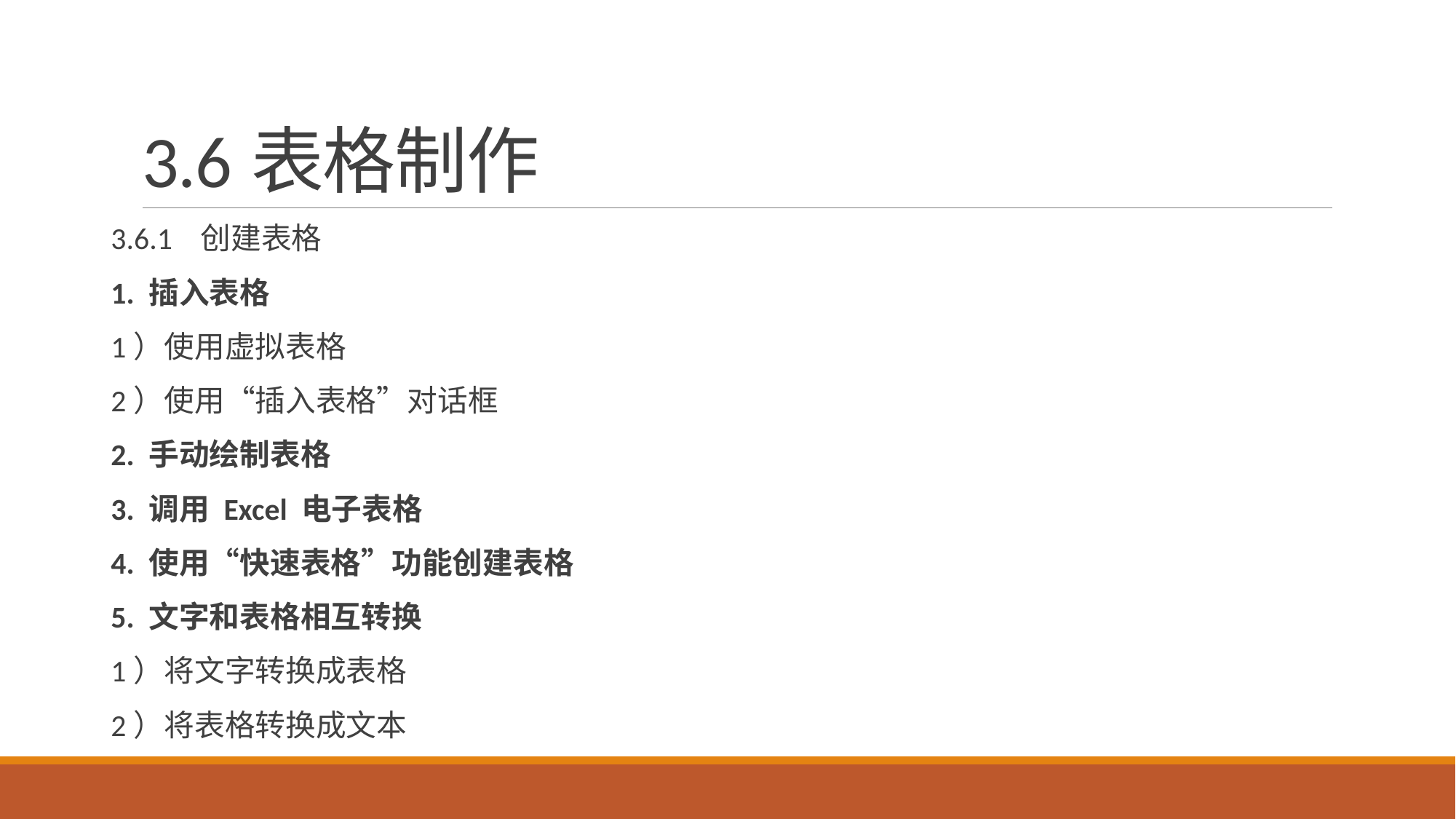

# 3.6	表格制作
3.6.1   创建表格
1. 插入表格
1）使用虚拟表格
2）使用“插入表格”对话框
2. 手动绘制表格
3. 调用 Excel 电子表格
4. 使用“快速表格”功能创建表格
5. 文字和表格相互转换
1）将文字转换成表格
2）将表格转换成文本